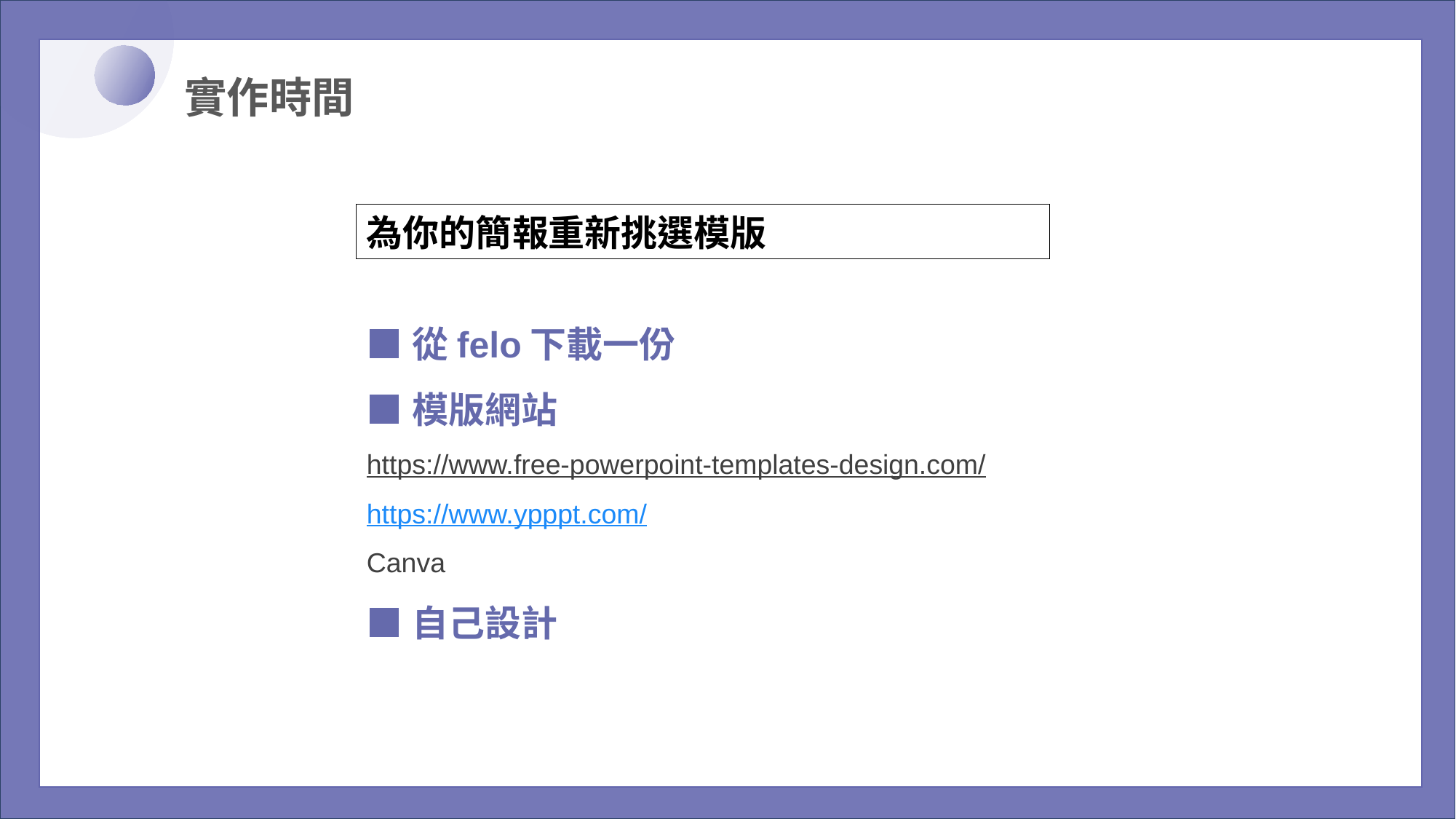

實作時間
為你的簡報重新挑選模版
■從felo下載一份
■模版網站
https://www.free-powerpoint-templates-design.com/
https://www.ypppt.com/
Canva
■自己設計